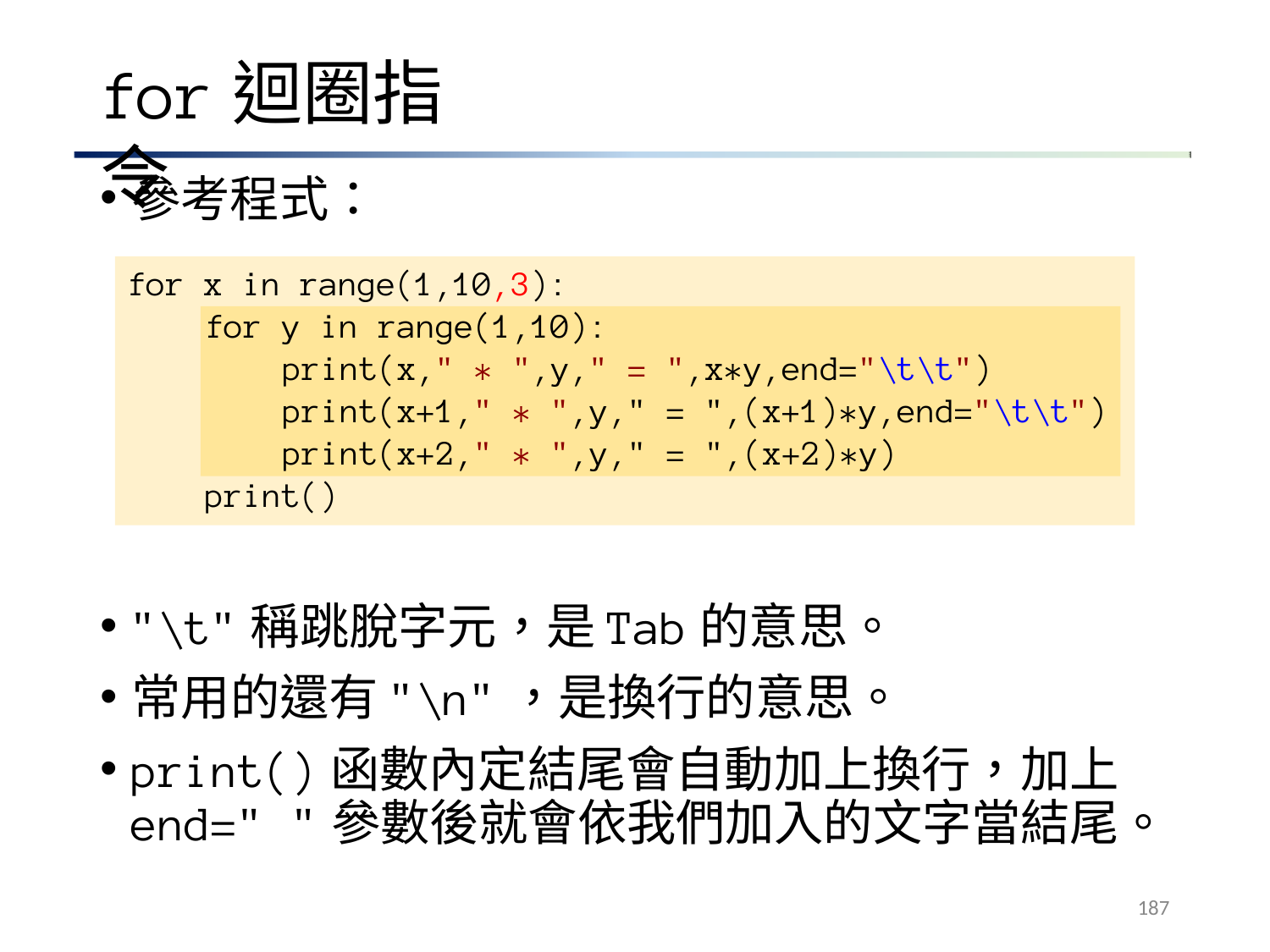

# for迴圈指令
參考程式：
for x in range(1,10,3):
for y in range(1,10):
print(x," * ",y," = ",x*y,end="\t\t")
print(x+1," * ",y," = ",(x+1)*y,end="\t\t")
print(x+2," * ",y," = ",(x+2)*y)
print()

"\t"稱跳脫字元，是Tab的意思。
常用的還有"\n"，是換行的意思。
print()函數內定結尾會自動加上換行，加上 end=" "參數後就會依我們加入的文字當結尾。

187